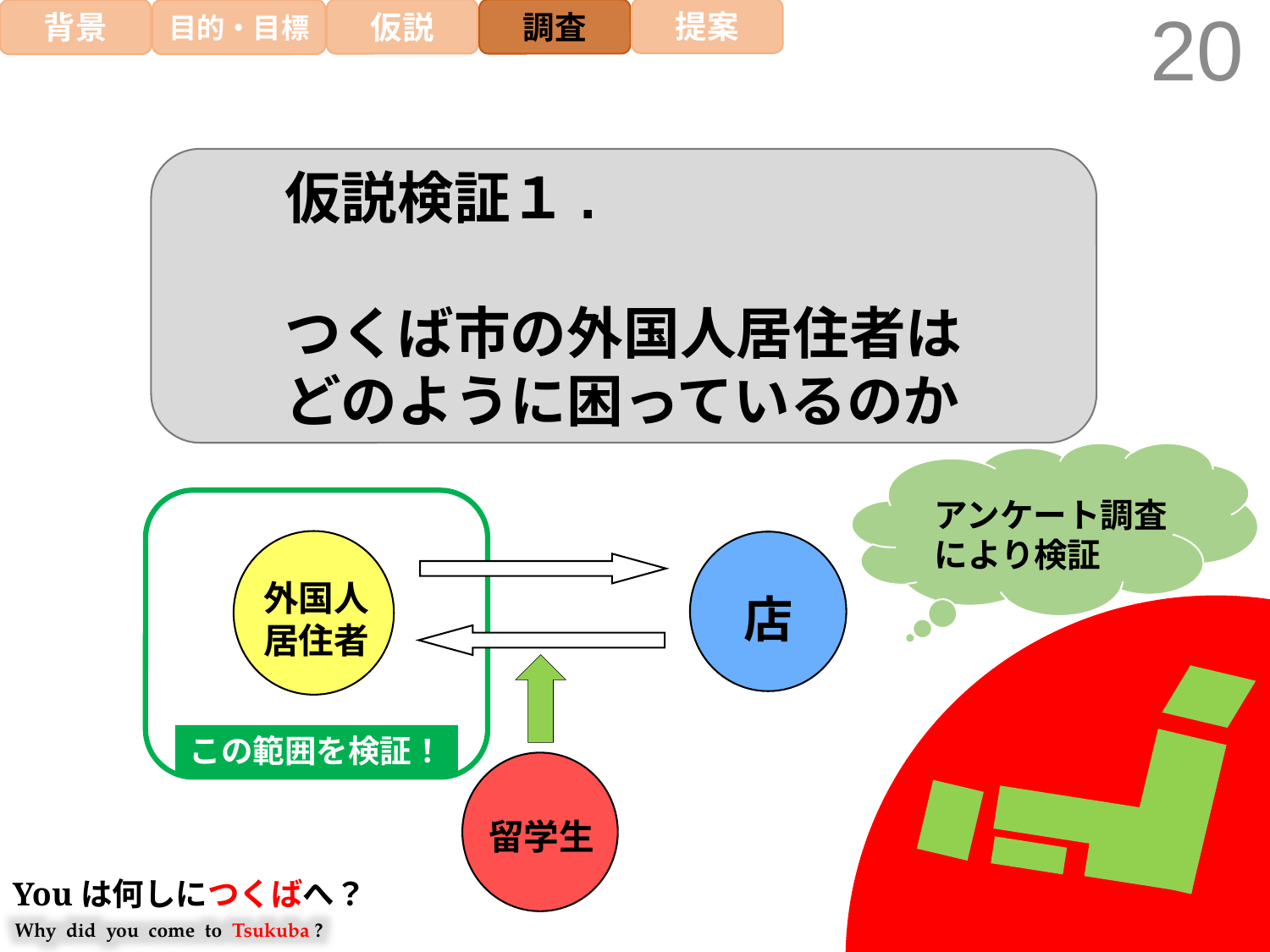

20
提案
仮説
調査
背景
目的・目標

仮説検証１.

つくば市の外国人居住者は
どのように困っているのか

アンケート調査
により検証

アンケート調査
により検証

外国人
居住者

店

この範囲を検証！

留学生
Youは何しにつくばへ？
Why  did  you  come  to  Tsukuba ?